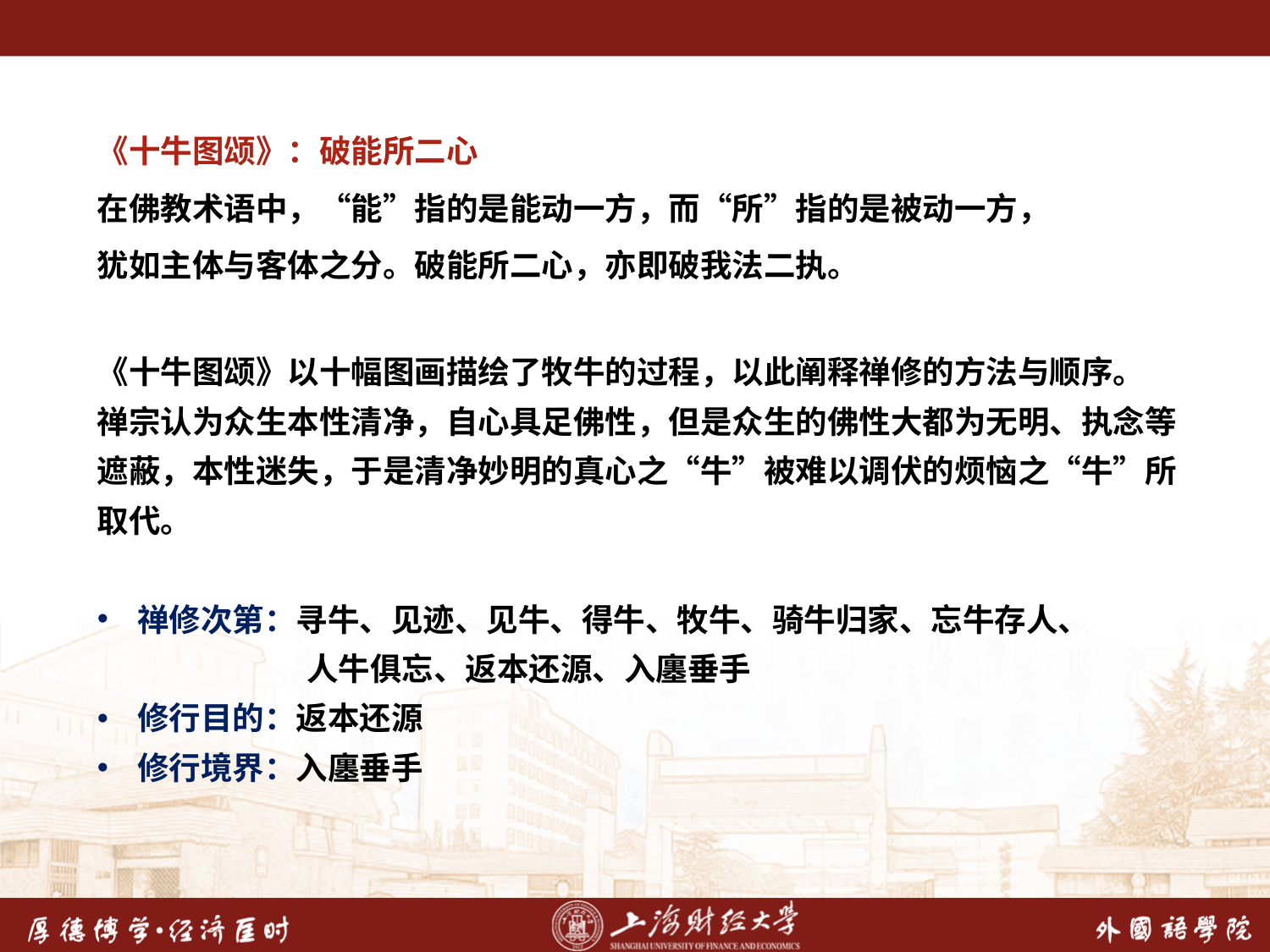

《十牛图颂》：破能所二心
在佛教术语中，“能”指的是能动一方，而“所”指的是被动一方，
犹如主体与客体之分。破能所二心，亦即破我法二执。

《十牛图颂》以十幅图画描绘了牧牛的过程，以此阐释禅修的方法与顺序。
禅宗认为众生本性清净，自心具足佛性，但是众生的佛性大都为无明、执念等
遮蔽，本性迷失，于是清净妙明的真心之“牛”被难以调伏的烦恼之“牛”所
取代。

禅修次第：寻牛、见迹、见牛、得牛、牧牛、骑牛归家、忘牛存人、
                            人牛俱忘、返本还源、入廛垂手
修行目的：返本还源
修行境界：入廛垂手